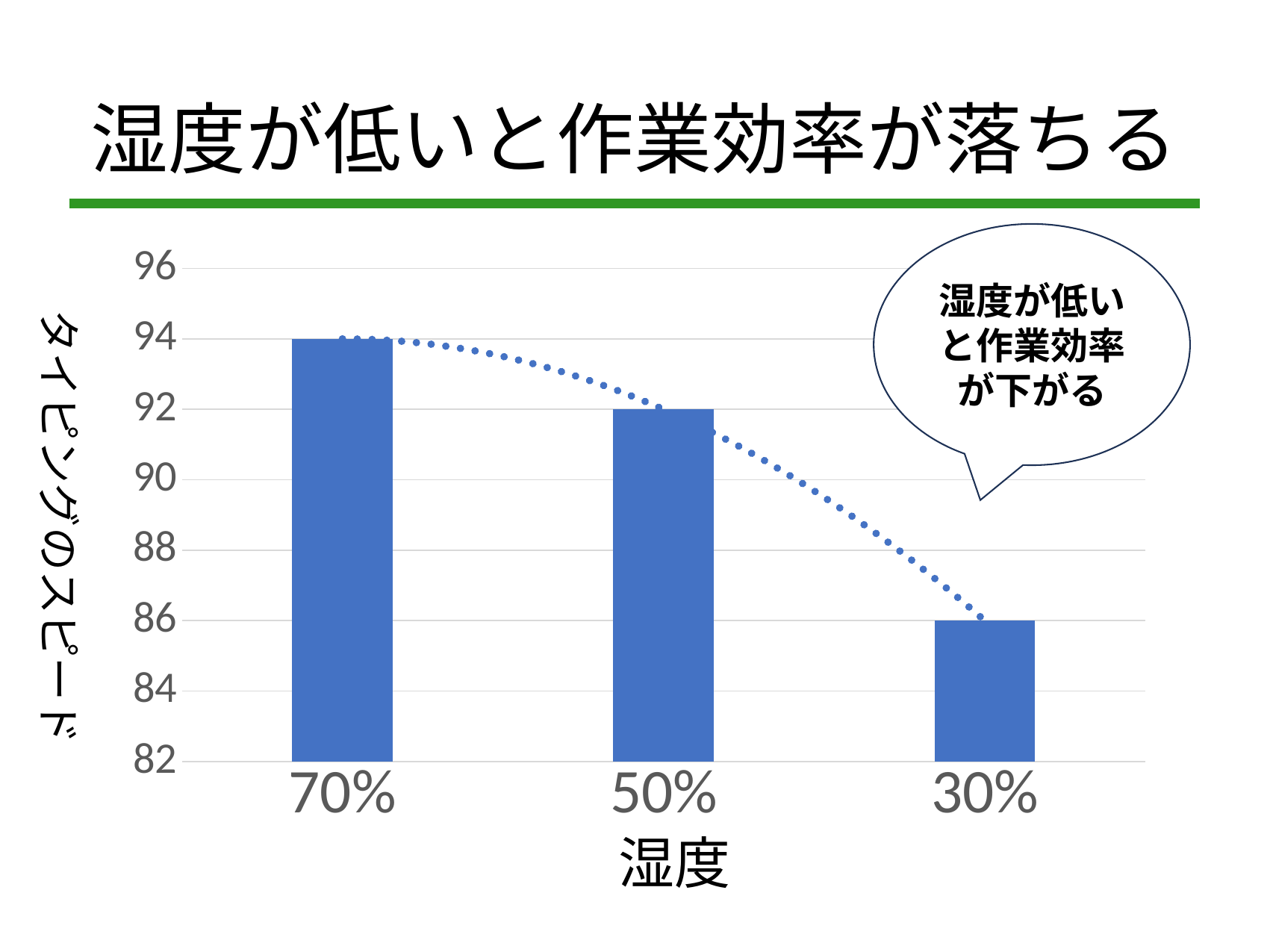

# 湿度が低いと作業効率が落ちる

湿度が低いと作業効率が下がる

### Chart

| Category | 系列 1 |
|---|---|
| 0.7 | 94.0 |
| 0.5 | 92.0 |
| 0.3 | 86.0 |
タイピングのスピード
湿度